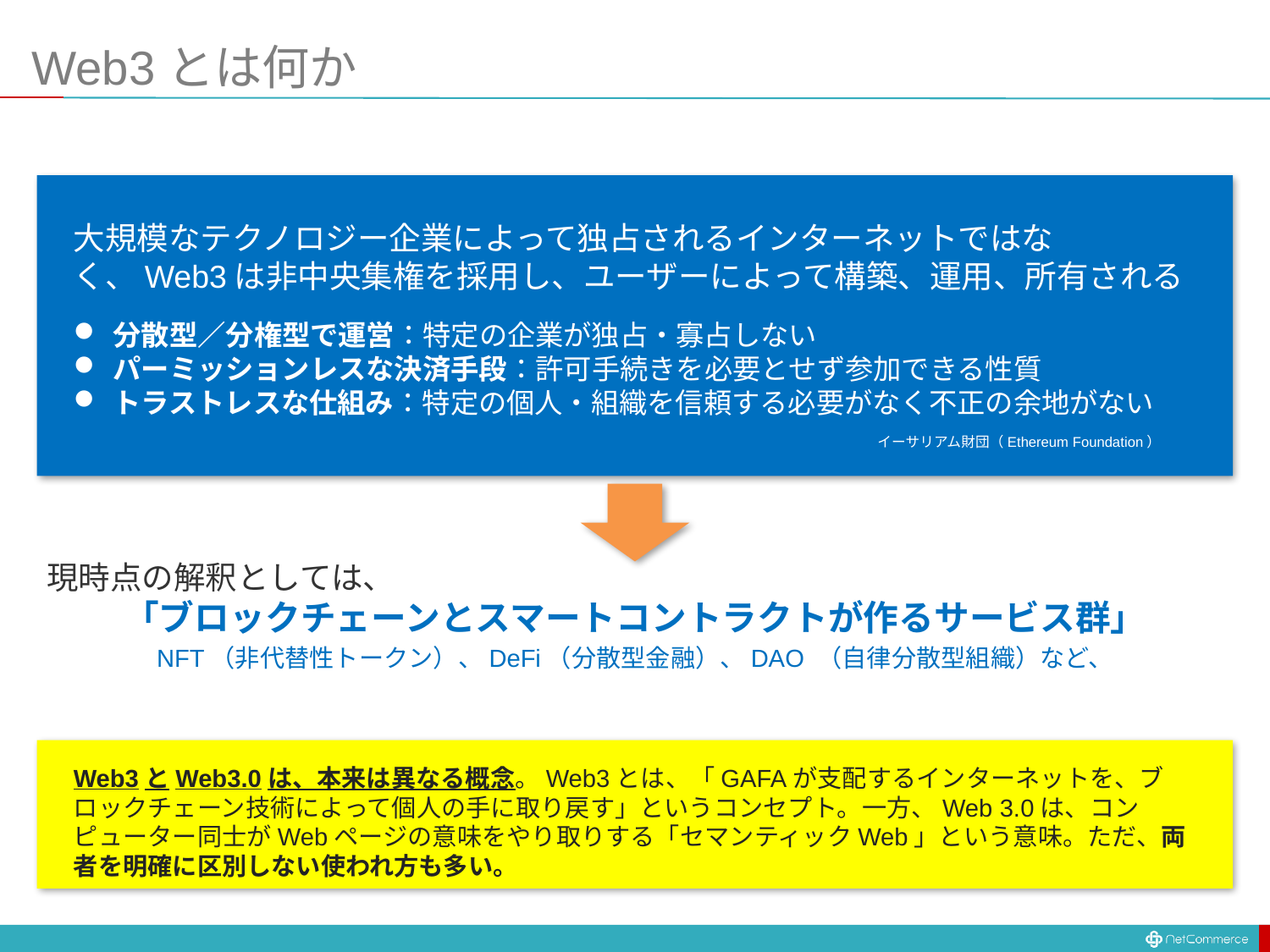

# Web3とは何か

大規模なテクノロジー企業によって独占されるインターネットではなく、Web3は非中央集権を採用し、ユーザーによって構築、運用、所有される
分散型／分権型で運営：特定の企業が独占・寡占しない
パーミッションレスな決済手段：許可手続きを必要とせず参加できる性質
トラストレスな仕組み：特定の個人・組織を信頼する必要がなく不正の余地がない
イーサリアム財団（Ethereum Foundation）

現時点の解釈としては、
「ブロックチェーンとスマートコントラクトが作るサービス群」
NFT（非代替性トークン）、DeFi（分散型金融）、DAO （自律分散型組織）など、

Web3とWeb3.0は、本来は異なる概念。Web3とは、「GAFAが支配するインターネットを、ブロックチェーン技術によって個人の手に取り戻す」というコンセプト。一方、Web 3.0は、コンピューター同士がWebページの意味をやり取りする「セマンティックWeb」という意味。ただ、両者を明確に区別しない使われ方も多い。